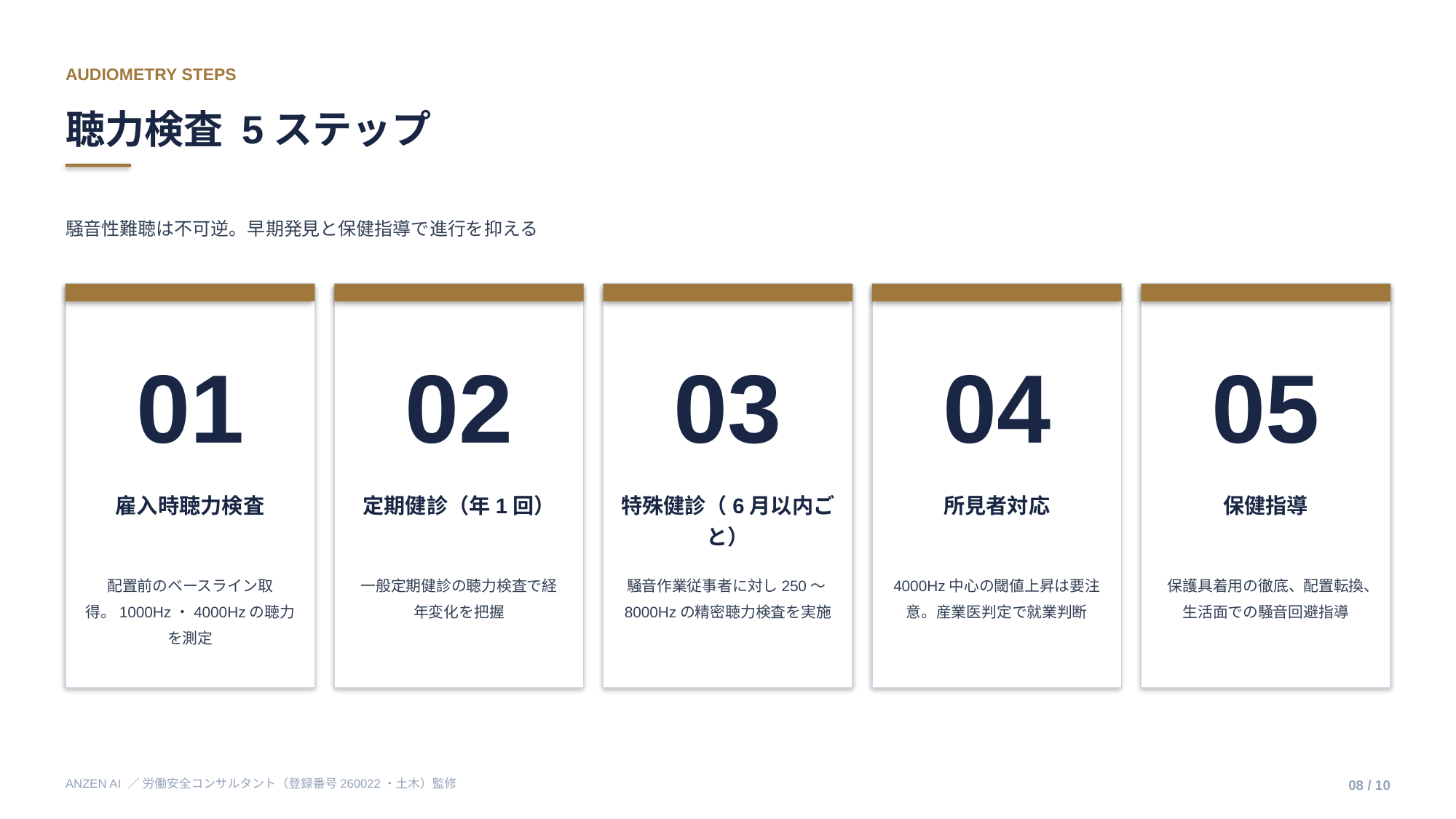

AUDIOMETRY STEPS
聴力検査 5ステップ

騒音性難聴は不可逆。早期発見と保健指導で進行を抑える

01
02
03
04
05
雇入時聴力検査
定期健診（年1回）
特殊健診（6月以内ごと）
所見者対応
保健指導
配置前のベースライン取得。1000Hz・4000Hzの聴力を測定
一般定期健診の聴力検査で経年変化を把握
騒音作業従事者に対し250〜8000Hzの精密聴力検査を実施
4000Hz中心の閾値上昇は要注意。産業医判定で就業判断
保護具着用の徹底、配置転換、生活面での騒音回避指導
ANZEN AI ／ 労働安全コンサルタント（登録番号260022・土木）監修
08 / 10